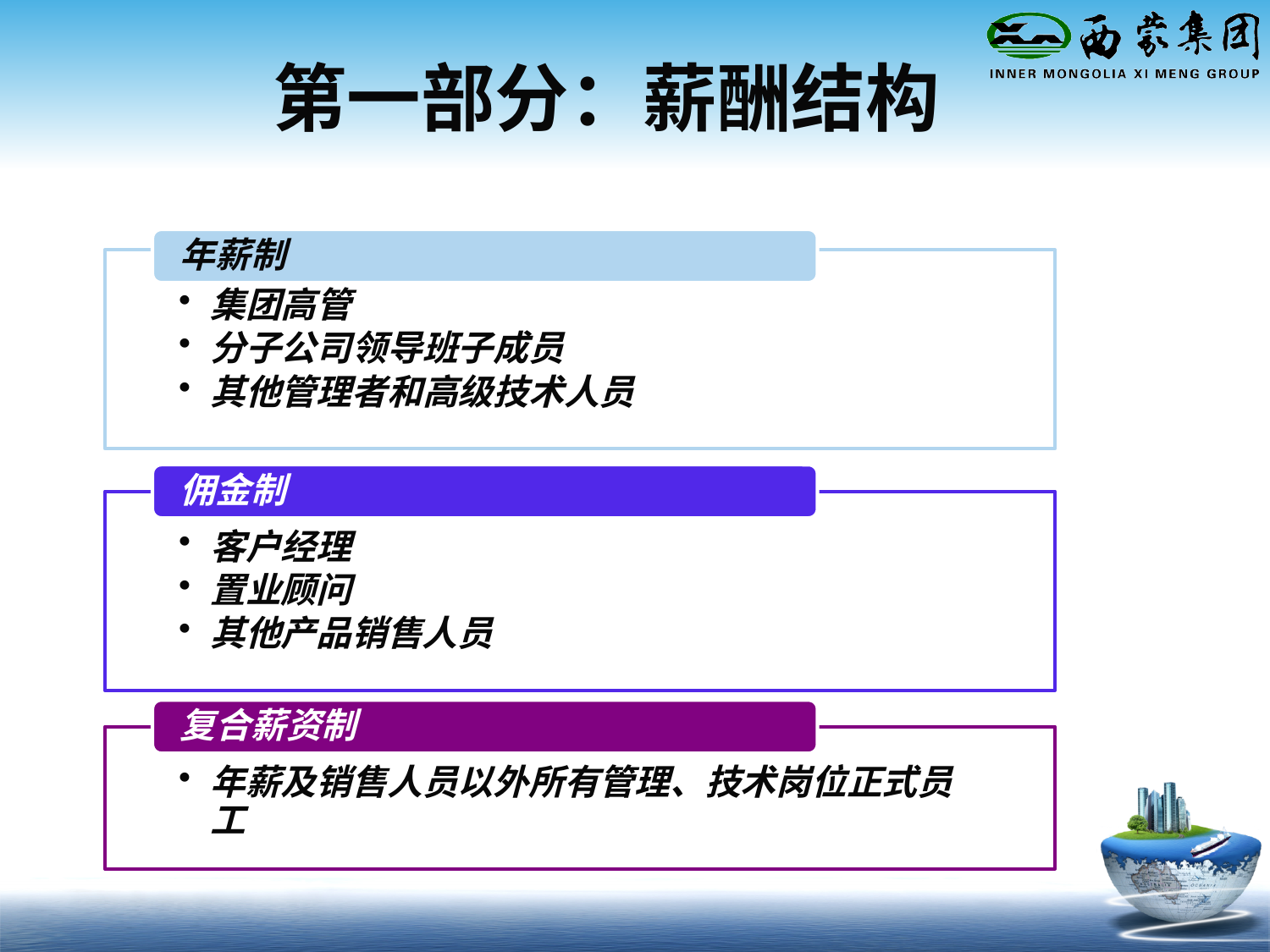

# 第一部分：薪酬结构
集团高管
分子公司领导班子成员
其他管理者和高级技术人员
年薪制
客户经理
置业顾问
其他产品销售人员
佣金制
年薪及销售人员以外所有管理、技术岗位正式员工
复合薪资制